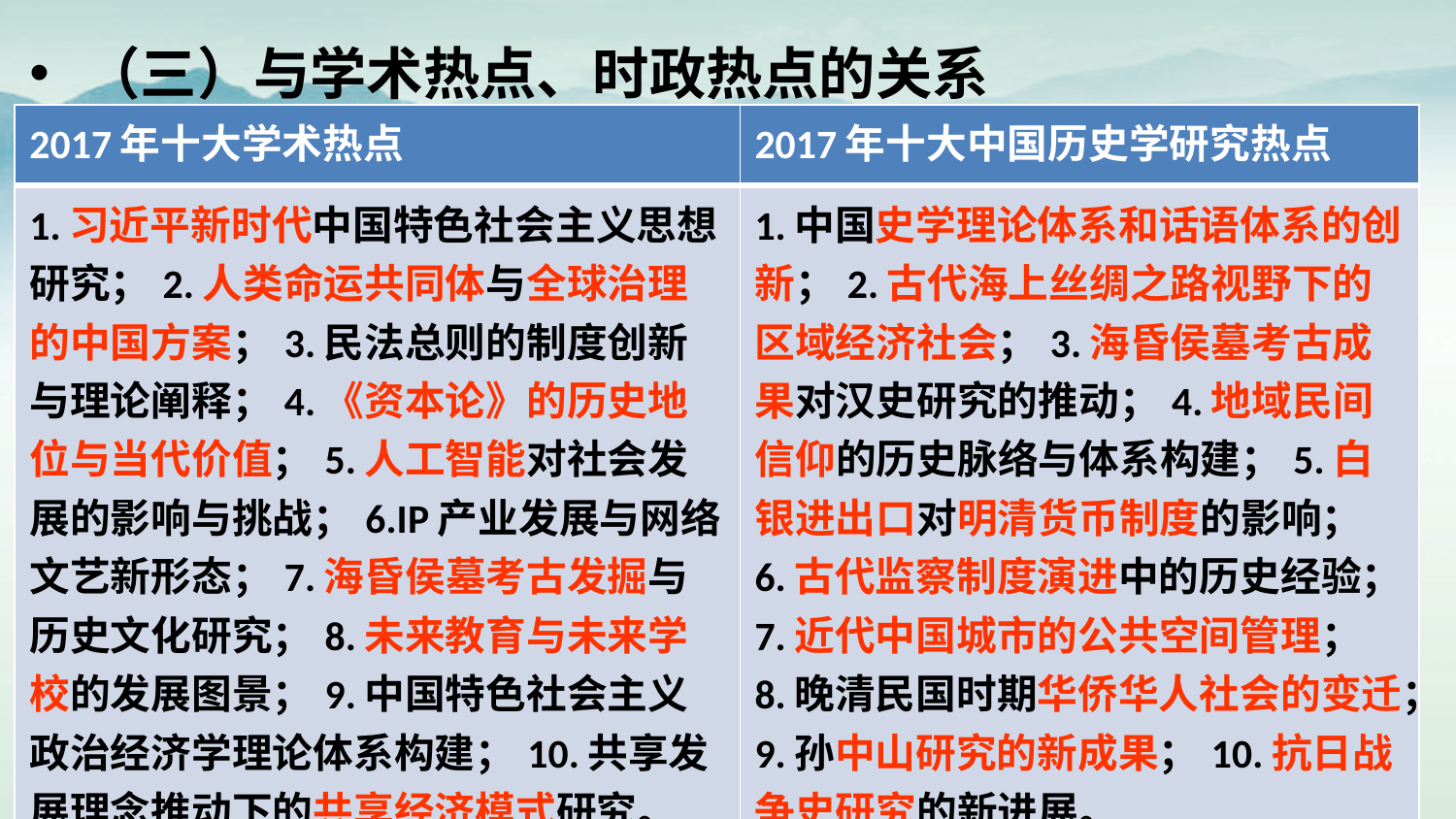

（三）与学术热点、时政热点的关系

| 2017年十大学术热点 | 2017年十大中国历史学研究热点 |
| --- | --- |
| 1.习近平新时代中国特色社会主义思想研究；2.人类命运共同体与全球治理的中国方案；3.民法总则的制度创新与理论阐释；4.《资本论》的历史地位与当代价值；5.人工智能对社会发展的影响与挑战；6.IP产业发展与网络文艺新形态；7.海昏侯墓考古发掘与历史文化研究；8.未来教育与未来学校的发展图景；9.中国特色社会主义政治经济学理论体系构建；10.共享发展理念推动下的共享经济模式研究。 | 1.中国史学理论体系和话语体系的创新；2.古代海上丝绸之路视野下的区域经济社会；3.海昏侯墓考古成果对汉史研究的推动；4.地域民间信仰的历史脉络与体系构建；5.白银进出口对明清货币制度的影响；6.古代监察制度演进中的历史经验；7.近代中国城市的公共空间管理；8.晚清民国时期华侨华人社会的变迁；9.孙中山研究的新成果；10.抗日战争史研究的新进展。 |